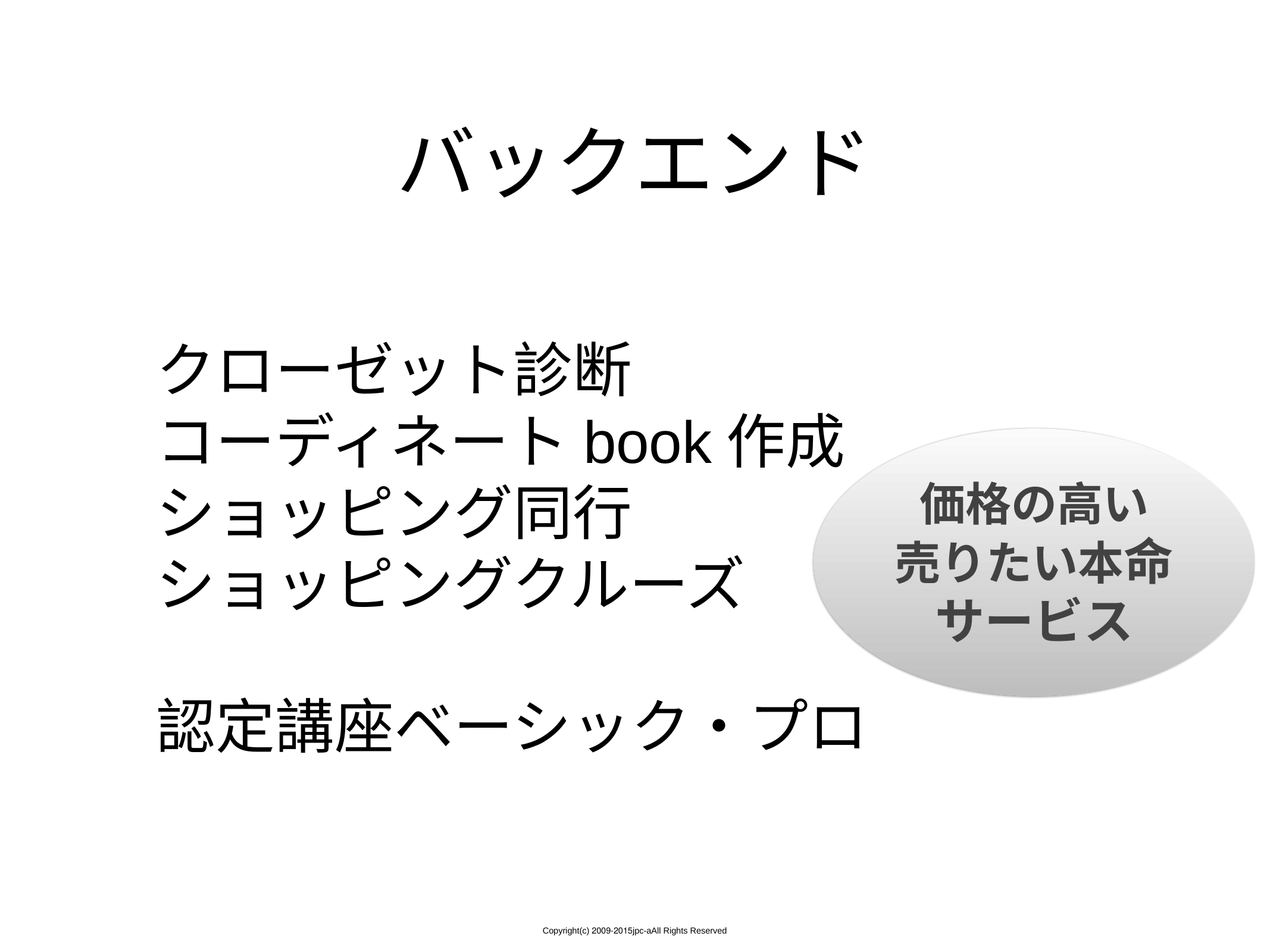

バックエンド
クローゼット診断
コーディネートbook作成
ショッピング同行
ショッピングクルーズ

認定講座ベーシック・プロ

価格の高い
売りたい本命サービス
12